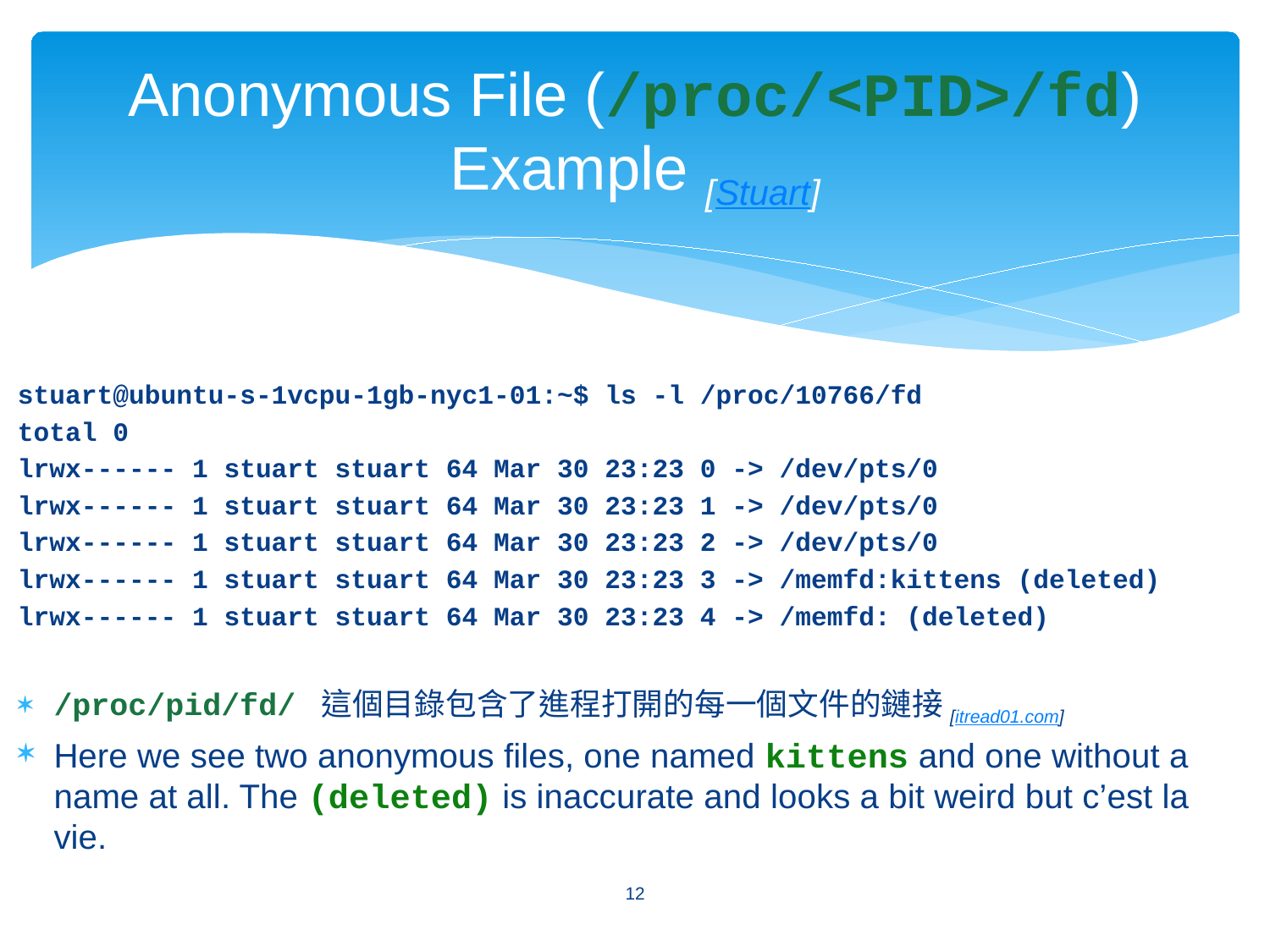

# Anonymous File (/proc/<PID>/fd) Example [Stuart]
stuart@ubuntu-s-1vcpu-1gb-nyc1-01:~$ ls -l /proc/10766/fd
total 0
lrwx------ 1 stuart stuart 64 Mar 30 23:23 0 -> /dev/pts/0
lrwx------ 1 stuart stuart 64 Mar 30 23:23 1 -> /dev/pts/0
lrwx------ 1 stuart stuart 64 Mar 30 23:23 2 -> /dev/pts/0
lrwx------ 1 stuart stuart 64 Mar 30 23:23 3 -> /memfd:kittens (deleted)
lrwx------ 1 stuart stuart 64 Mar 30 23:23 4 -> /memfd: (deleted)

/proc/pid/fd/ 這個目錄包含了進程打開的每一個文件的鏈接[itread01.com]
Here we see two anonymous files, one named kittens and one without a name at all. The (deleted) is inaccurate and looks a bit weird but c’est la vie.
12